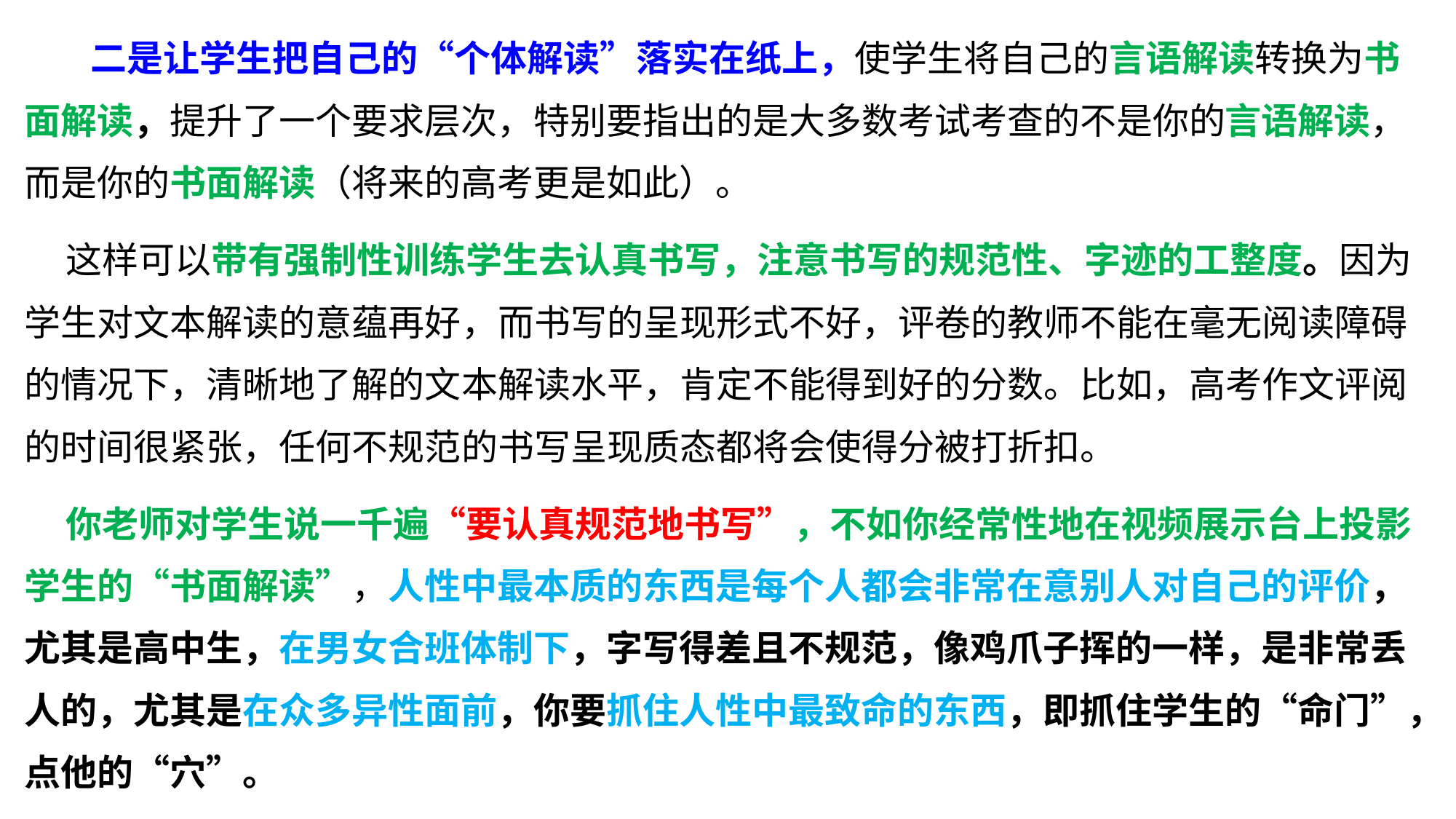

二是让学生把自己的“个体解读”落实在纸上，使学生将自己的言语解读转换为书面解读，提升了一个要求层次，特别要指出的是大多数考试考查的不是你的言语解读，而是你的书面解读（将来的高考更是如此）。
    这样可以带有强制性训练学生去认真书写，注意书写的规范性、字迹的工整度。因为学生对文本解读的意蕴再好，而书写的呈现形式不好，评卷的教师不能在毫无阅读障碍的情况下，清晰地了解的文本解读水平，肯定不能得到好的分数。比如，高考作文评阅的时间很紧张，任何不规范的书写呈现质态都将会使得分被打折扣。
    你老师对学生说一千遍“要认真规范地书写”，不如你经常性地在视频展示台上投影学生的“书面解读”，人性中最本质的东西是每个人都会非常在意别人对自己的评价，尤其是高中生，在男女合班体制下，字写得差且不规范，像鸡爪子挥的一样，是非常丢人的，尤其是在众多异性面前，你要抓住人性中最致命的东西，即抓住学生的“命门”，点他的“穴”。